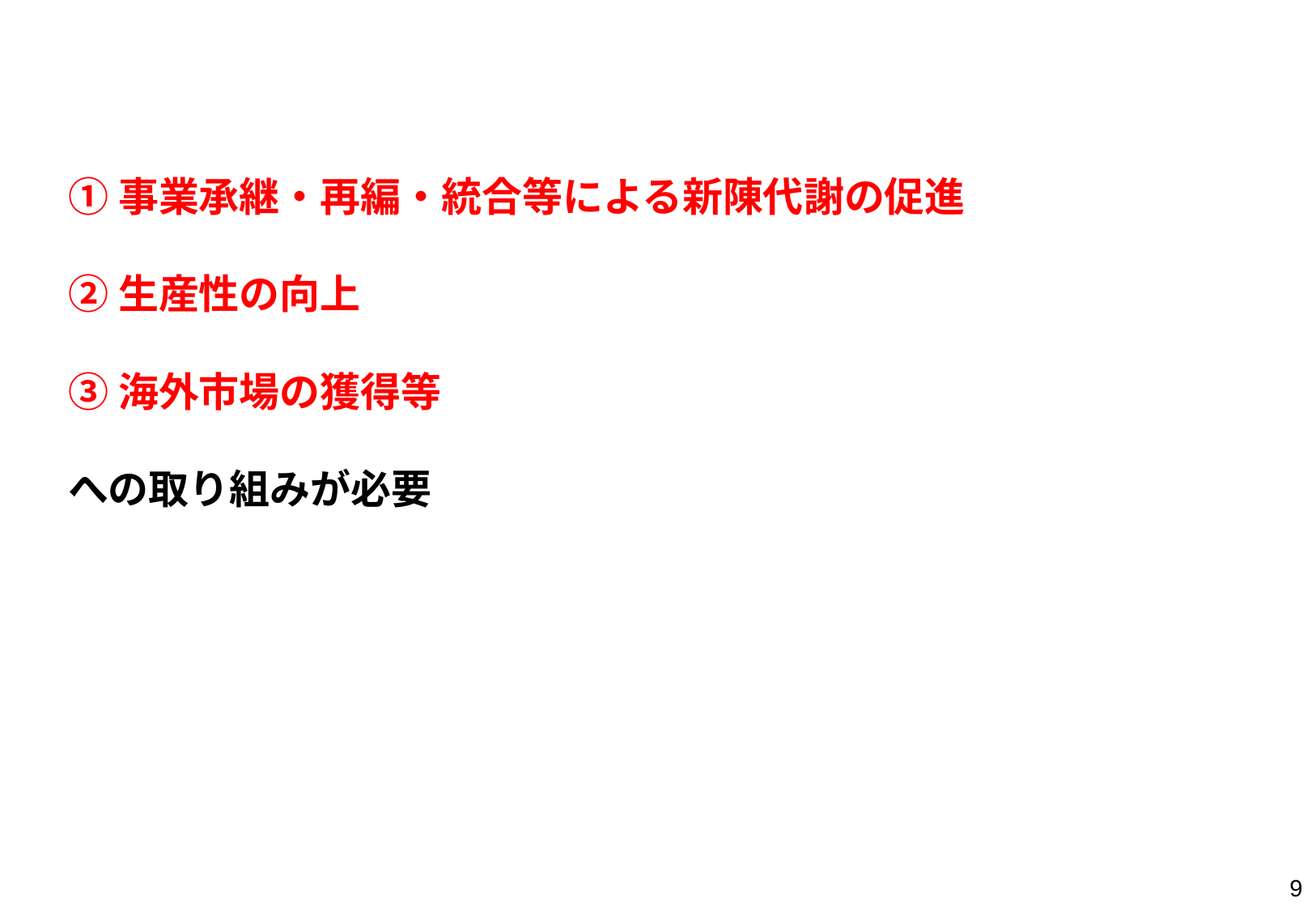

①事業承継・再編・統合等による新陳代謝の促進

②生産性の向上

③海外市場の獲得等

への取り組みが必要
9